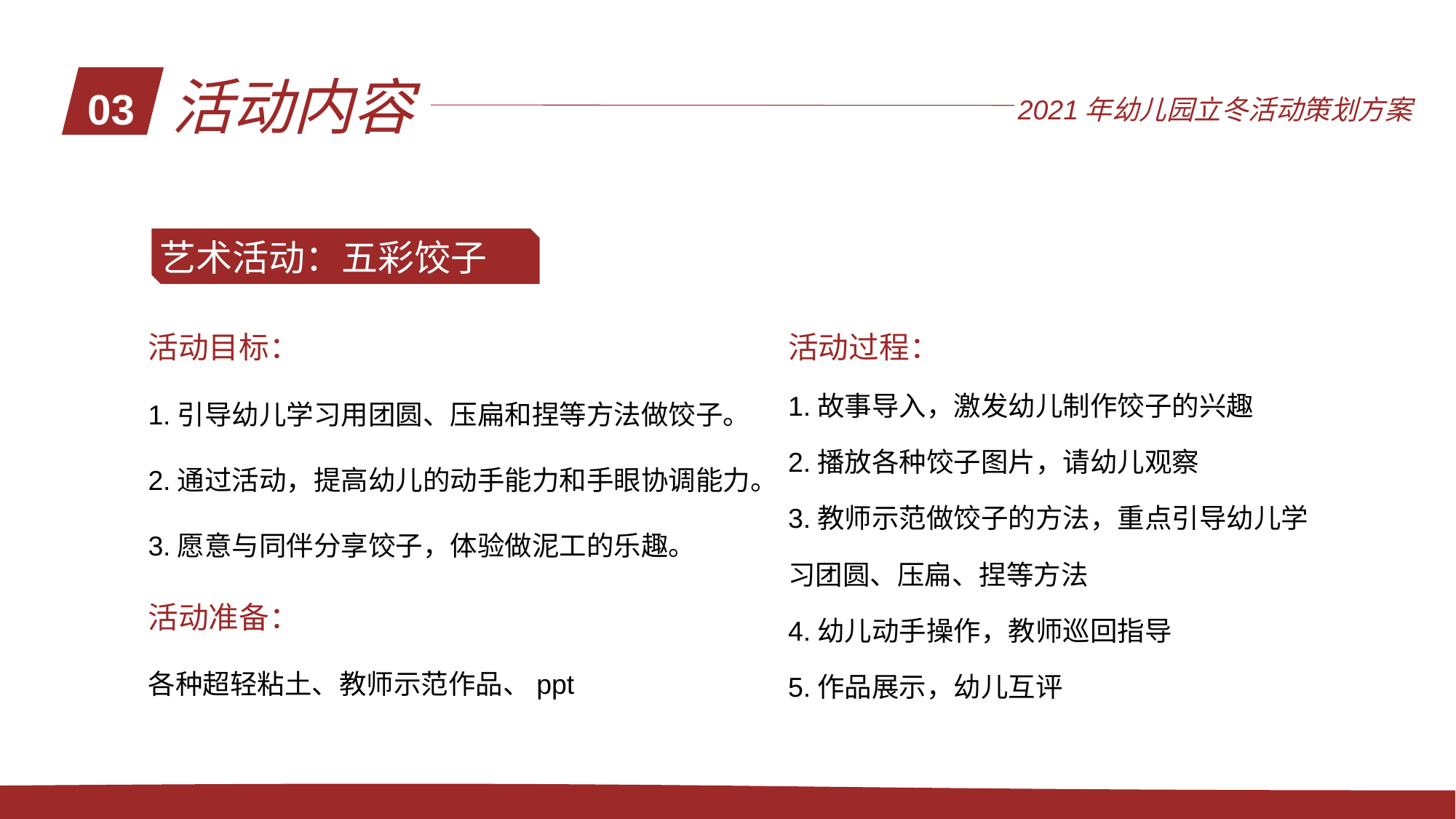

艺术活动：五彩饺子
活动目标：
1.引导幼儿学习用团圆、压扁和捏等方法做饺子。
2.通过活动，提高幼儿的动手能力和手眼协调能力。
3.愿意与同伴分享饺子，体验做泥工的乐趣。
活动准备：
各种超轻粘土、教师示范作品、ppt
活动过程：
1.故事导入，激发幼儿制作饺子的兴趣
2.播放各种饺子图片，请幼儿观察
3.教师示范做饺子的方法，重点引导幼儿学习团圆、压扁、捏等方法
4.幼儿动手操作，教师巡回指导
5.作品展示，幼儿互评